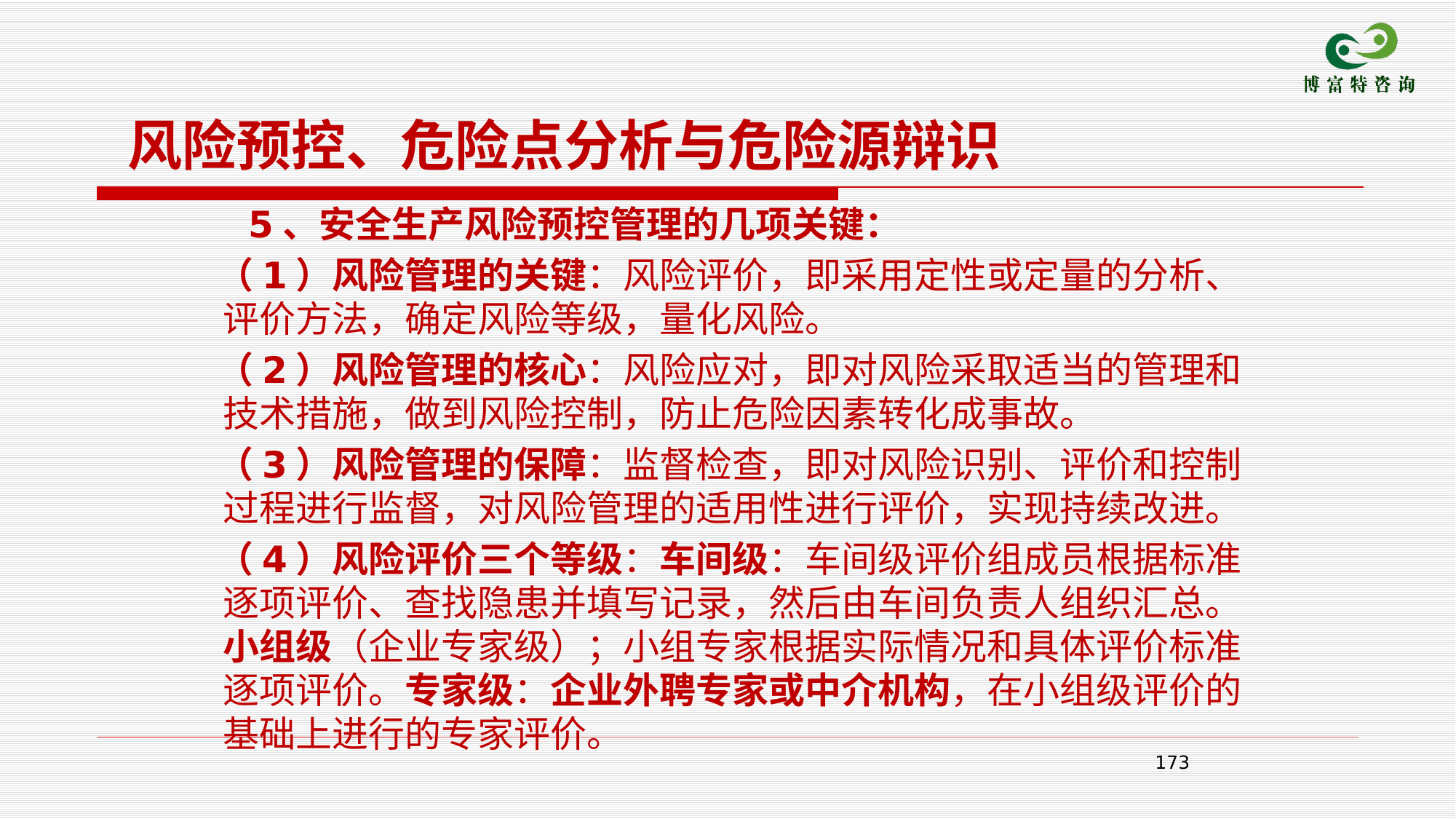

风险预控、危险点分析与危险源辩识
       5、安全生产风险预控管理的几项关键：
     （1）风险管理的关键：风险评价，即采用定性或定量的分析、评价方法，确定风险等级，量化风险。
     （2）风险管理的核心：风险应对，即对风险采取适当的管理和技术措施，做到风险控制，防止危险因素转化成事故。
     （3）风险管理的保障：监督检查，即对风险识别、评价和控制过程进行监督，对风险管理的适用性进行评价，实现持续改进。
     （4）风险评价三个等级：车间级：车间级评价组成员根据标准逐项评价、查找隐患并填写记录，然后由车间负责人组织汇总。小组级（企业专家级）；小组专家根据实际情况和具体评价标准逐项评价。专家级：企业外聘专家或中介机构，在小组级评价的基础上进行的专家评价。

173